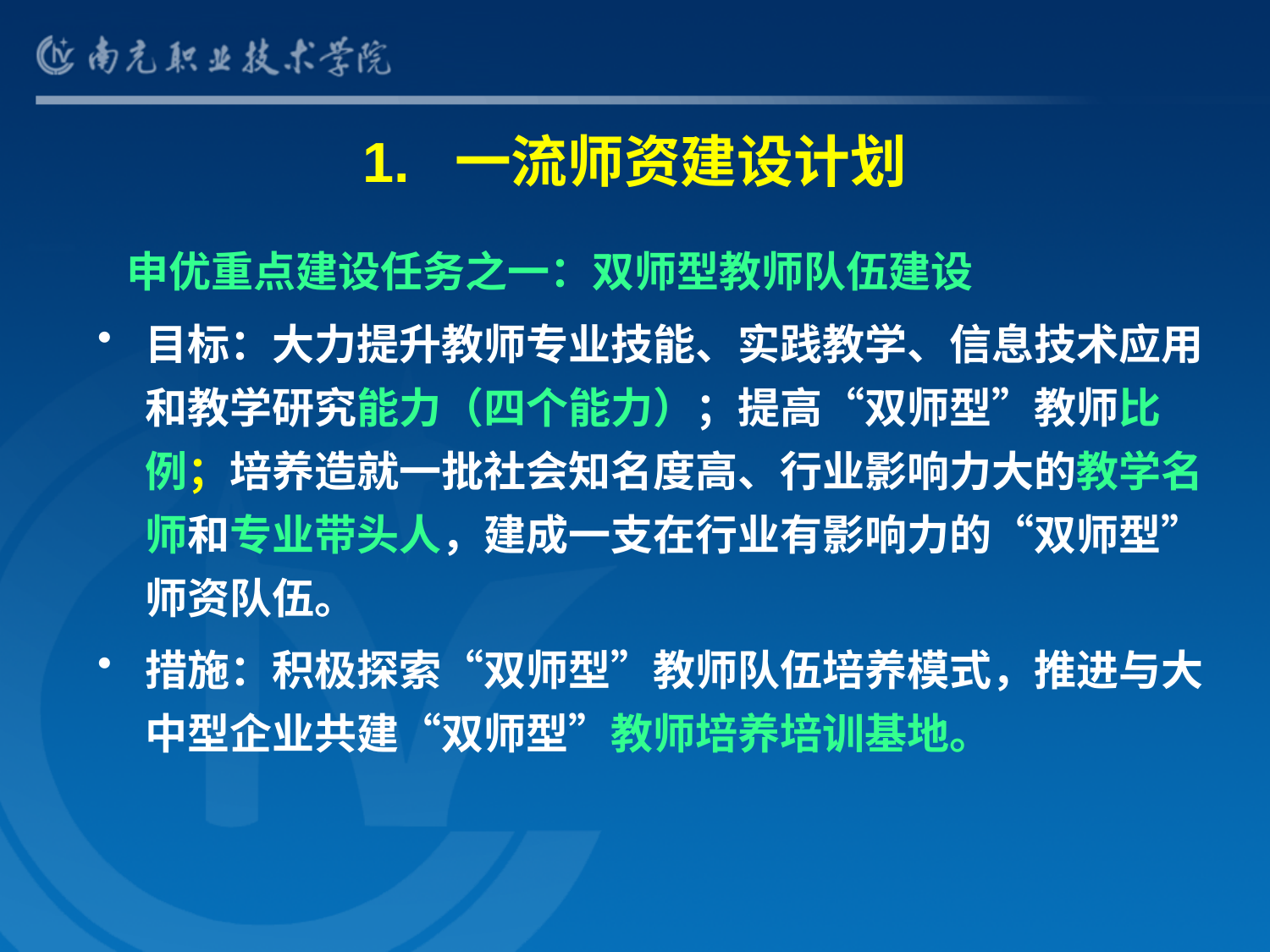

#
1.  一流师资建设计划
  申优重点建设任务之一：双师型教师队伍建设
目标：大力提升教师专业技能、实践教学、信息技术应用和教学研究能力（四个能力）；提高“双师型”教师比例；培养造就一批社会知名度高、行业影响力大的教学名师和专业带头人，建成一支在行业有影响力的“双师型”师资队伍。
措施：积极探索“双师型”教师队伍培养模式，推进与大中型企业共建“双师型”教师培养培训基地。